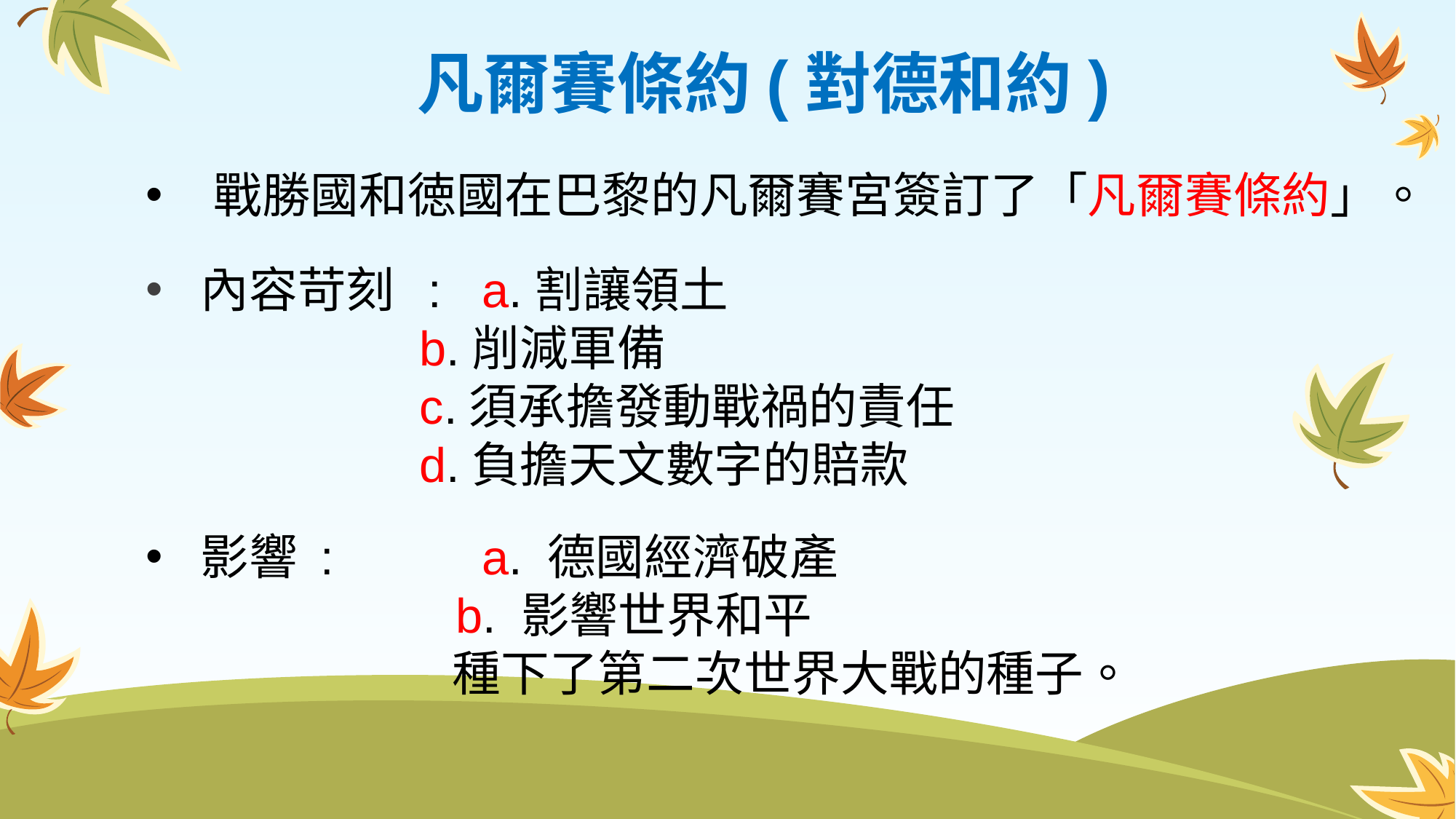

凡爾賽條約(對德和約)

  戰勝國和徳國在巴黎的凡爾賽宮簽訂了「凡爾賽條約」。
內容苛刻  :   a.割讓領土
                   b.削減軍備
                   c.須承擔發動戰禍的責任
                   d.負擔天文數字的賠款
影響 :           a. 德國經濟破產
                       b. 影響世界和平
                           種下了第二次世界大戰的種子。